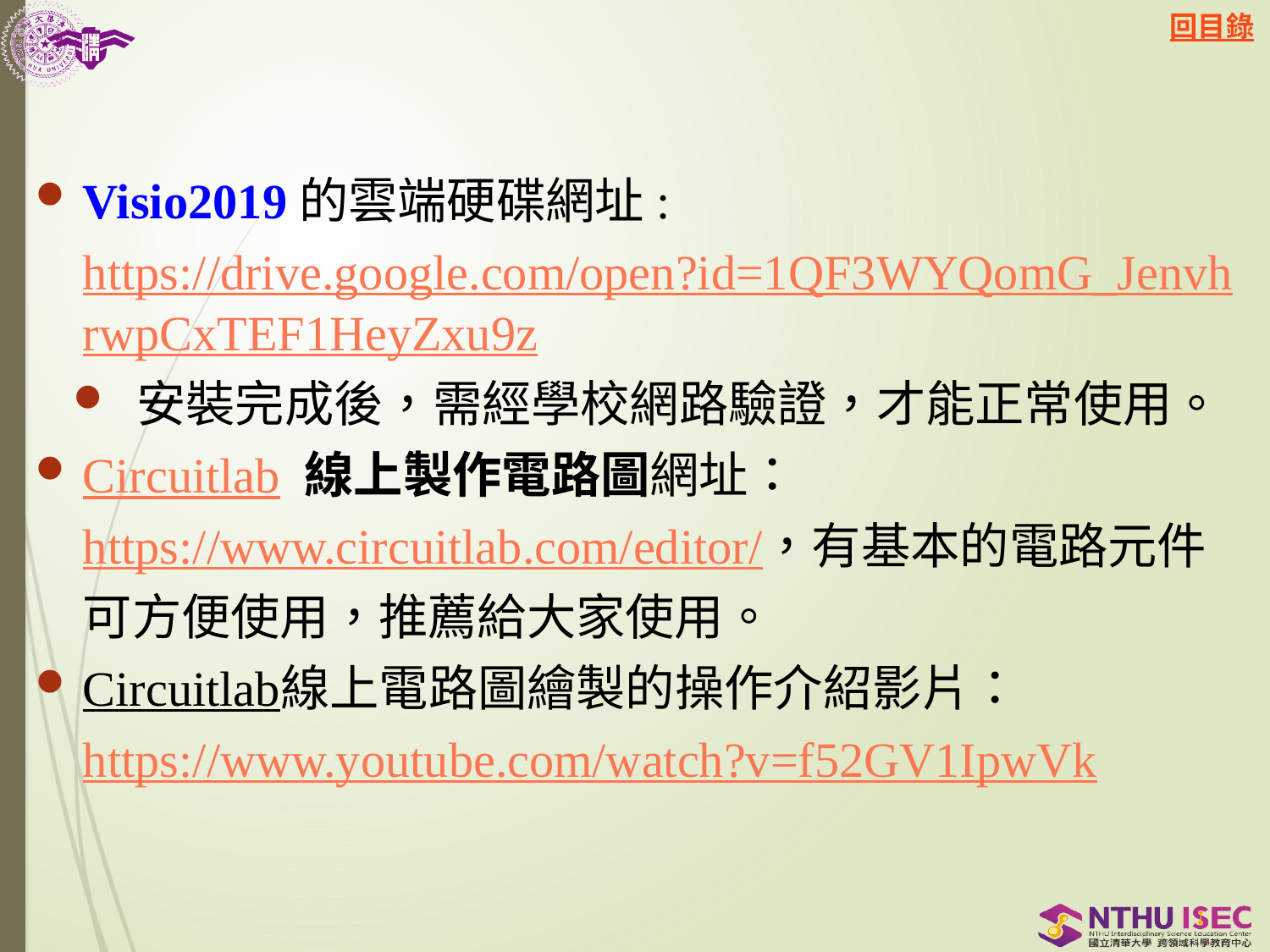

Visio2019的雲端硬碟網址: https://drive.google.com/open?id=1QF3WYQomG_JenvhrwpCxTEF1HeyZxu9z
安裝完成後，需經學校網路驗證，才能正常使用。
Circuitlab 線上製作電路圖網址：https://www.circuitlab.com/editor/，有基本的電路元件可方便使用，推薦給大家使用。
Circuitlab線上電路圖繪製的操作介紹影片：https://www.youtube.com/watch?v=f52GV1IpwVk